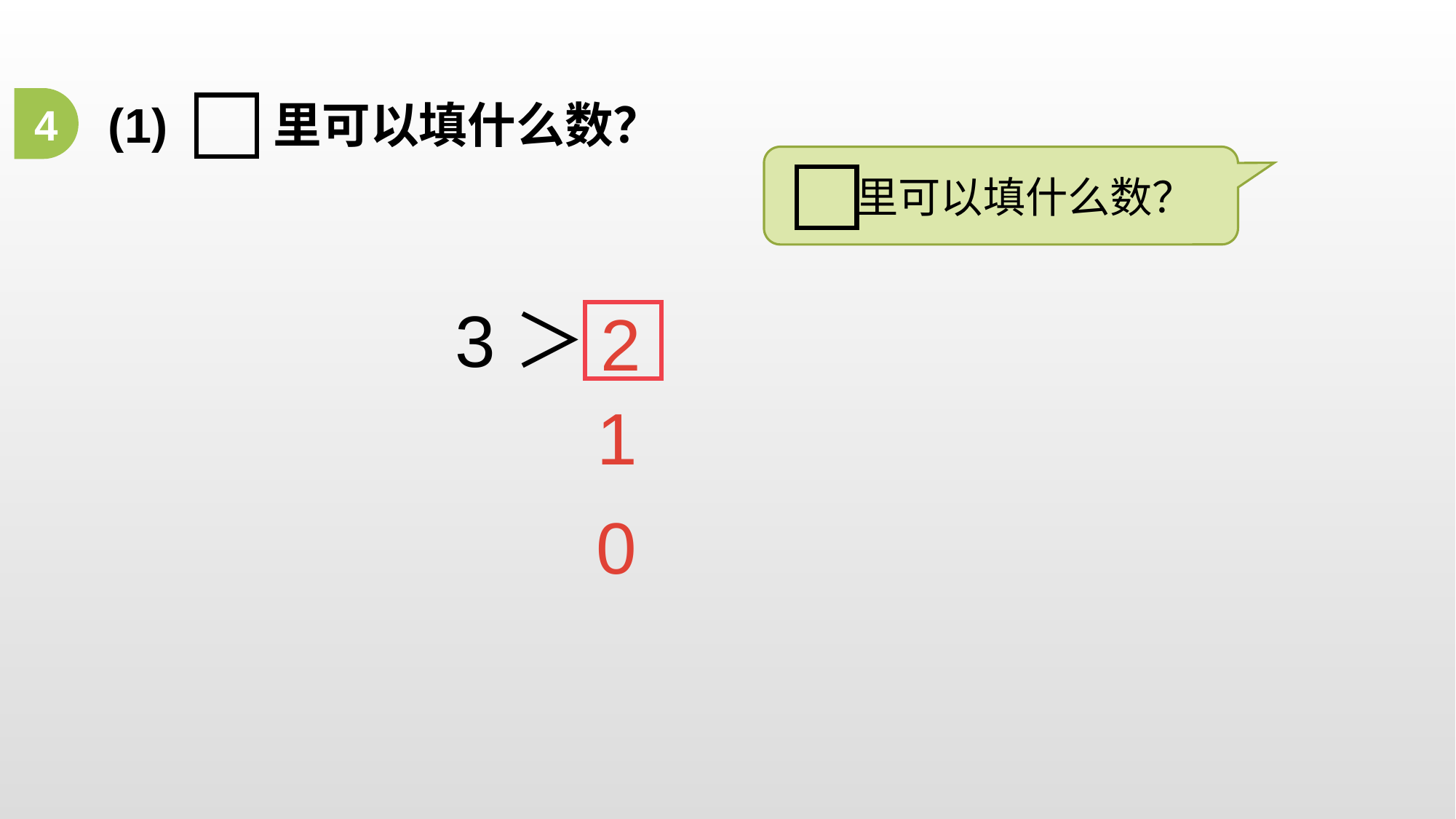

4
(1)       里可以填什么数？

       里可以填什么数？

3＞
2

1
0